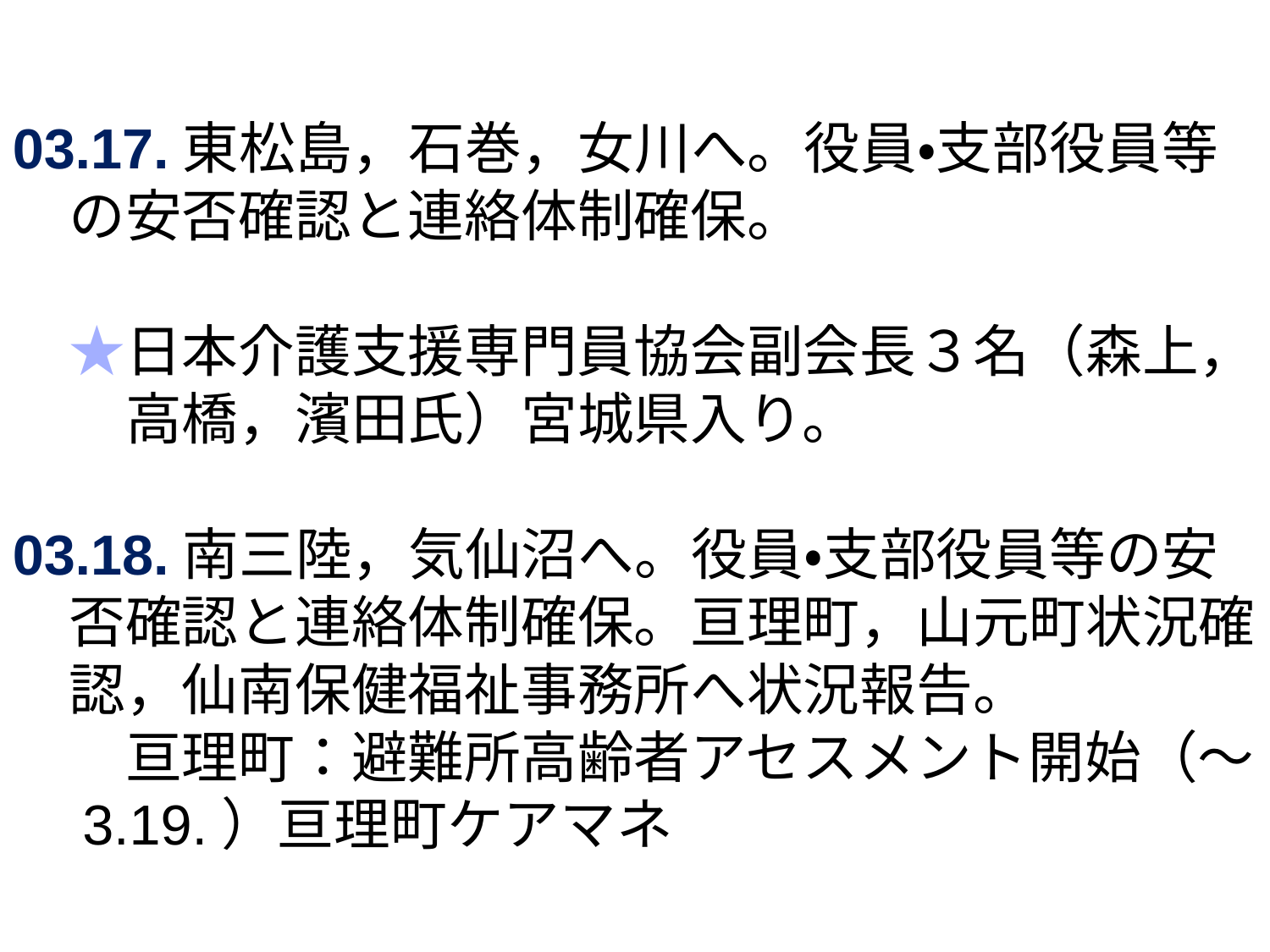

03.17.東松島，石巻，女川へ。役員・支部役員等
　の安否確認と連絡体制確保。

　★日本介護支援専門員協会副会長３名（森上，
　　高橋，濱田氏）宮城県入り。

03.18.南三陸，気仙沼へ。役員・支部役員等の安
　否確認と連絡体制確保。亘理町，山元町状況確
　認，仙南保健福祉事務所へ状況報告。
　　亘理町：避難所高齢者アセスメント開始（～
　3.19.）亘理町ケアマネ